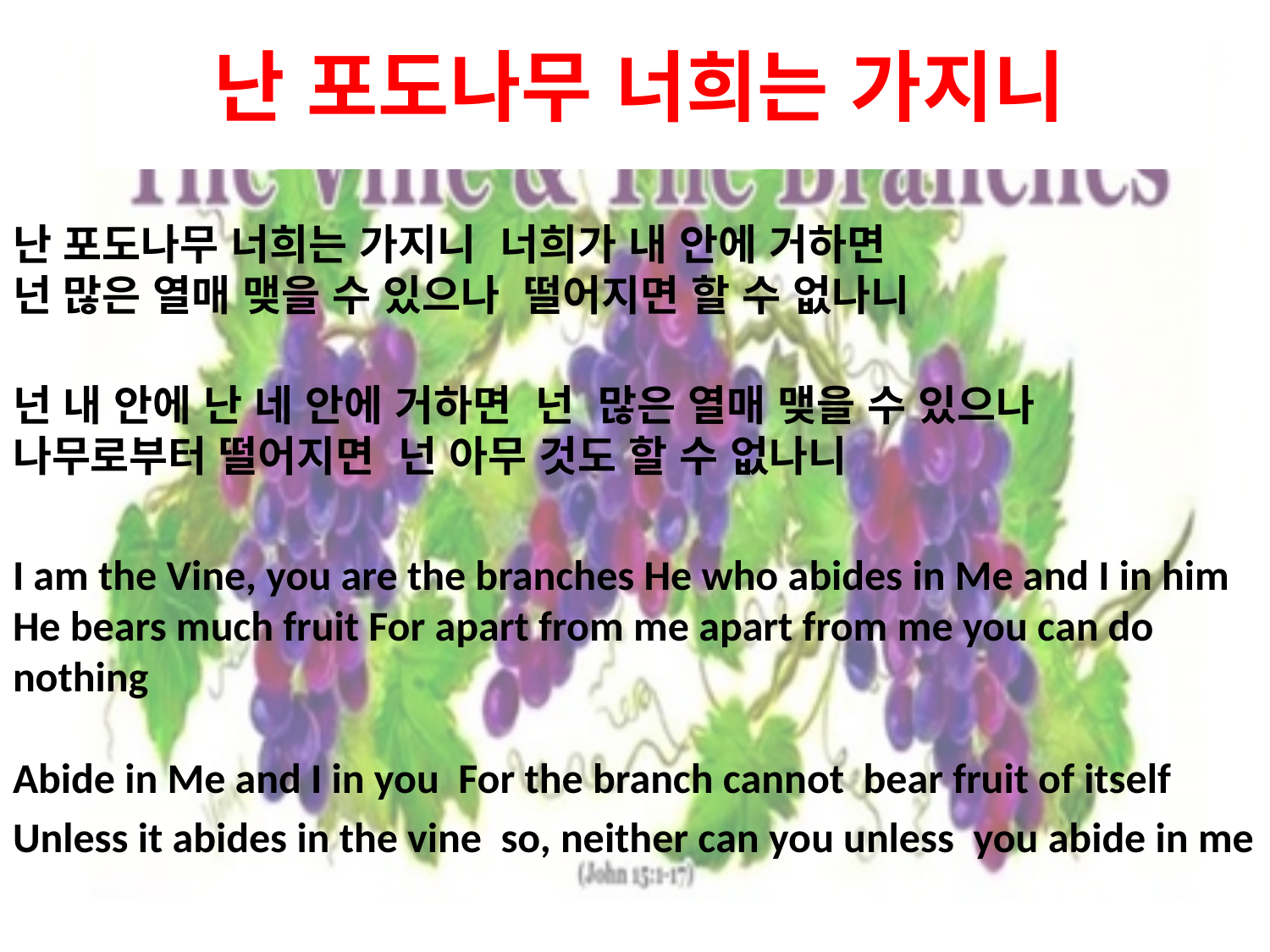

# 난 포도나무 너희는 가지니
난 포도나무 너희는 가지니  너희가 내 안에 거하면
넌 많은 열매 맺을 수 있으나  떨어지면 할 수 없나니
넌 내 안에 난 네 안에 거하면  넌  많은 열매 맺을 수 있으나
나무로부터 떨어지면  넌 아무 것도 할 수 없나니

I am the Vine, you are the branches He who abides in Me and I in him
He bears much fruit For apart from me apart from me you can do nothing
Abide in Me and I in you  For the branch cannot  bear fruit of itself
Unless it abides in the vine  so, neither can you unless  you abide in me